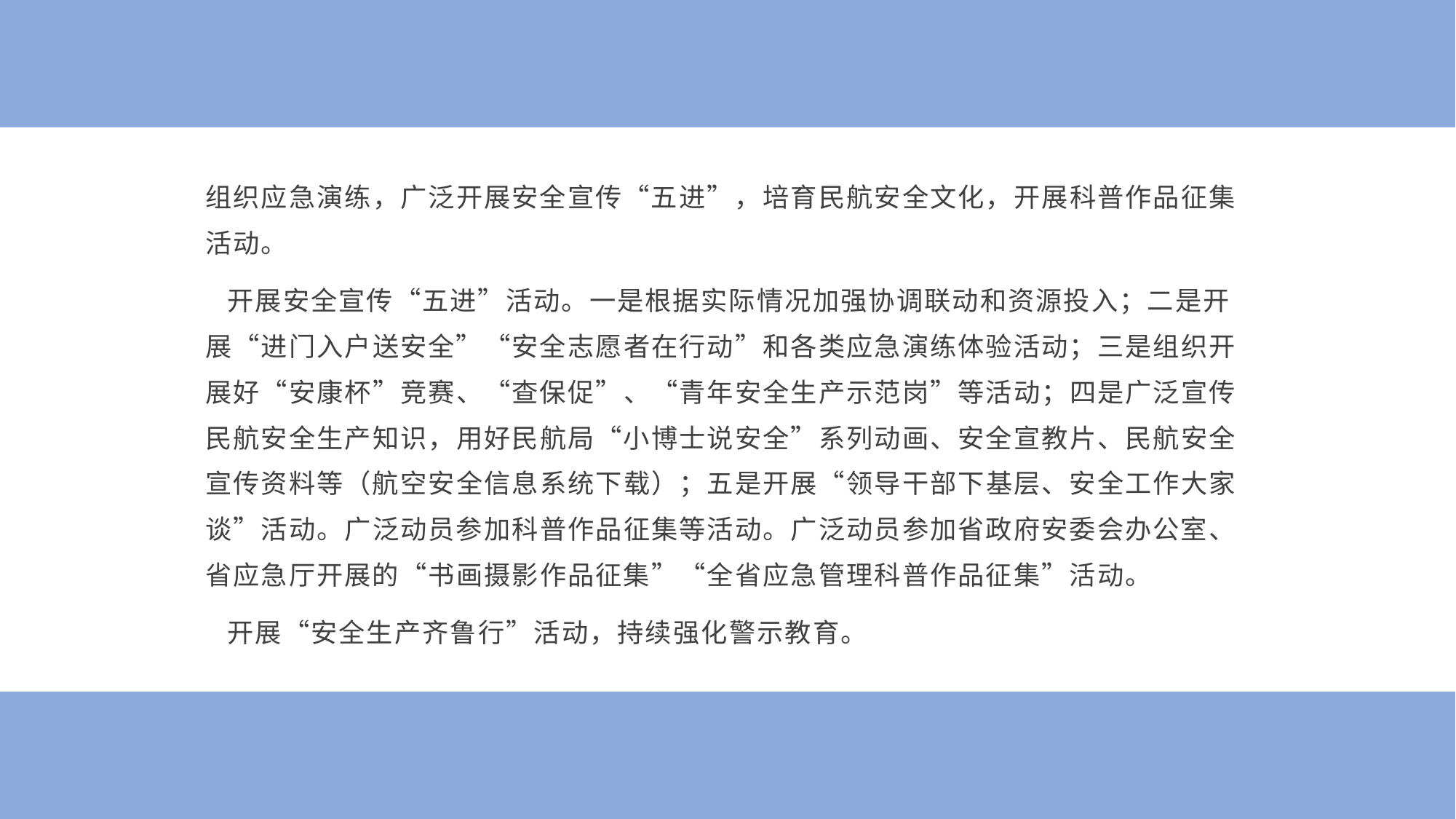

组织应急演练，广泛开展安全宣传“五进”，培育民航安全文化，开展科普作品征集活动。
  开展安全宣传“五进”活动。一是根据实际情况加强协调联动和资源投入；二是开展“进门入户送安全”“安全志愿者在行动”和各类应急演练体验活动；三是组织开展好“安康杯”竞赛、“查保促”、“青年安全生产示范岗”等活动；四是广泛宣传民航安全生产知识，用好民航局“小博士说安全”系列动画、安全宣教片、民航安全宣传资料等（航空安全信息系统下载）；五是开展“领导干部下基层、安全工作大家谈”活动。广泛动员参加科普作品征集等活动。广泛动员参加省政府安委会办公室、省应急厅开展的“书画摄影作品征集”“全省应急管理科普作品征集”活动。
  开展“安全生产齐鲁行”活动，持续强化警示教育。